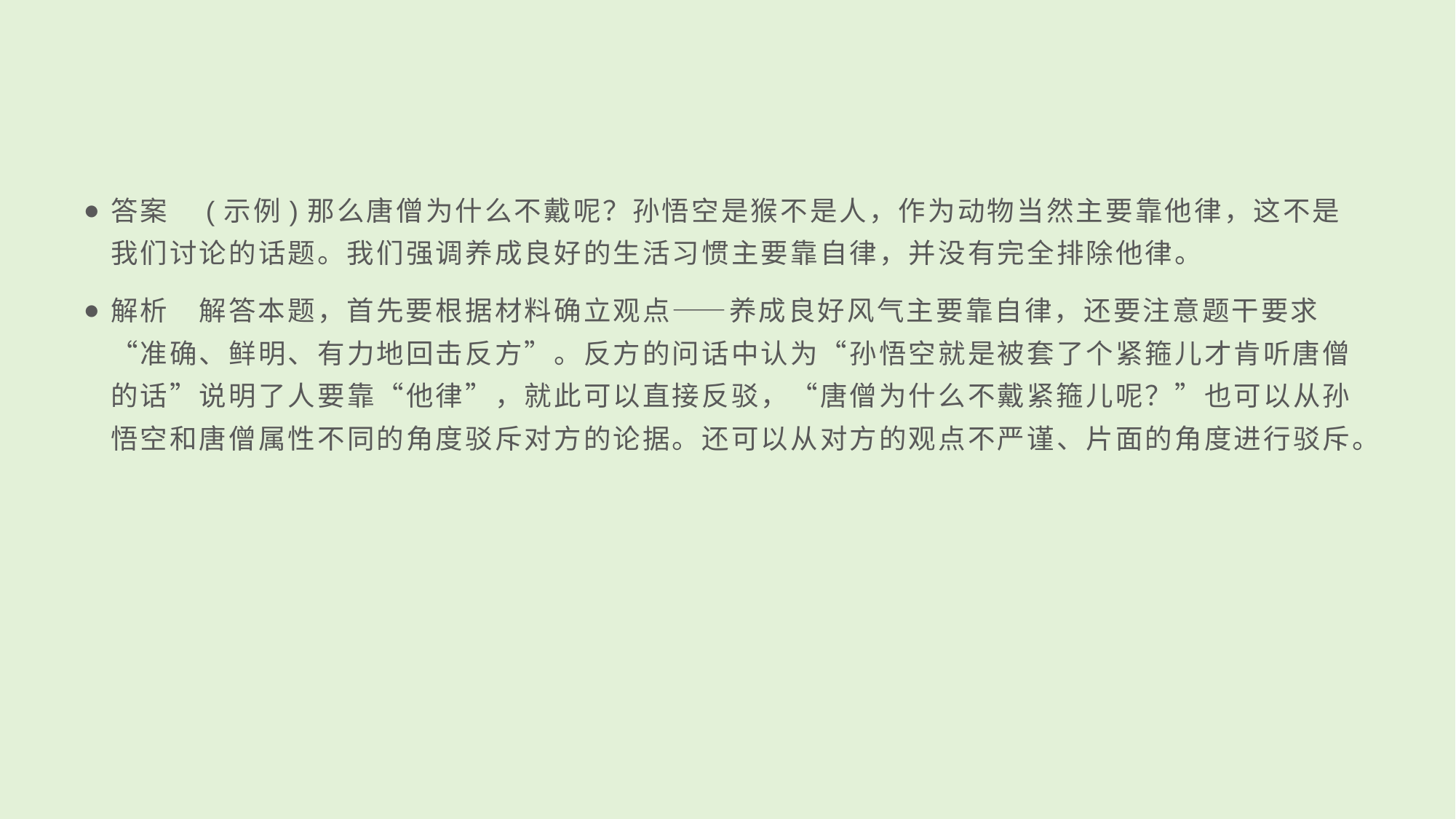

#
答案　(示例)那么唐僧为什么不戴呢？孙悟空是猴不是人，作为动物当然主要靠他律，这不是我们讨论的话题。我们强调养成良好的生活习惯主要靠自律，并没有完全排除他律。
解析　解答本题，首先要根据材料确立观点——养成良好风气主要靠自律，还要注意题干要求“准确、鲜明、有力地回击反方”。反方的问话中认为“孙悟空就是被套了个紧箍儿才肯听唐僧的话”说明了人要靠“他律”，就此可以直接反驳，“唐僧为什么不戴紧箍儿呢？”也可以从孙悟空和唐僧属性不同的角度驳斥对方的论据。还可以从对方的观点不严谨、片面的角度进行驳斥。